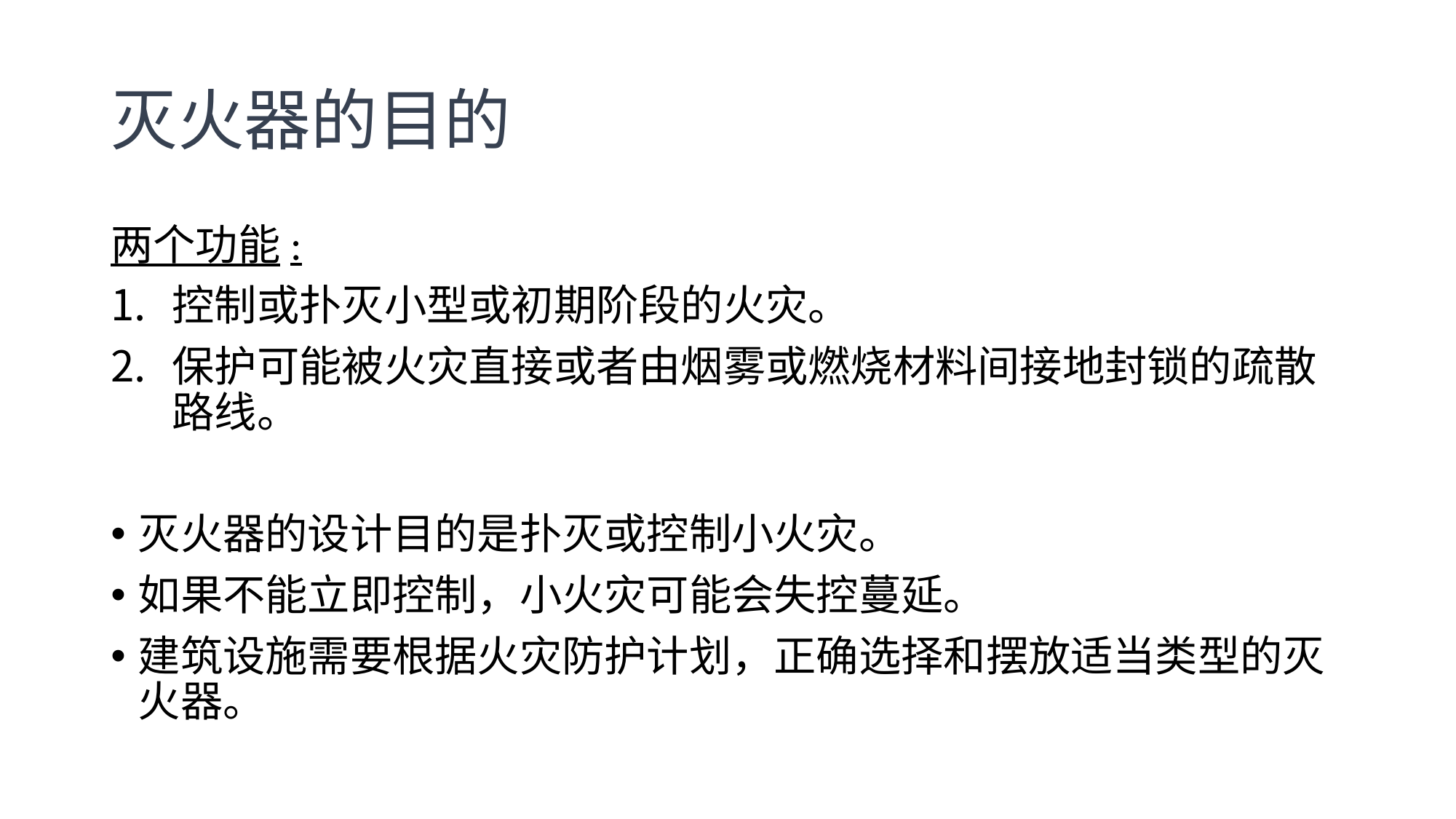

# 灭火器的目的
两个功能:
控制或扑灭小型或初期阶段的火灾。
保护可能被火灾直接或者由烟雾或燃烧材料间接地封锁的疏散路线。

灭火器的设计目的是扑灭或控制小火灾。
如果不能立即控制，小火灾可能会失控蔓延。
建筑设施需要根据火灾防护计划，正确选择和摆放适当类型的灭火器。